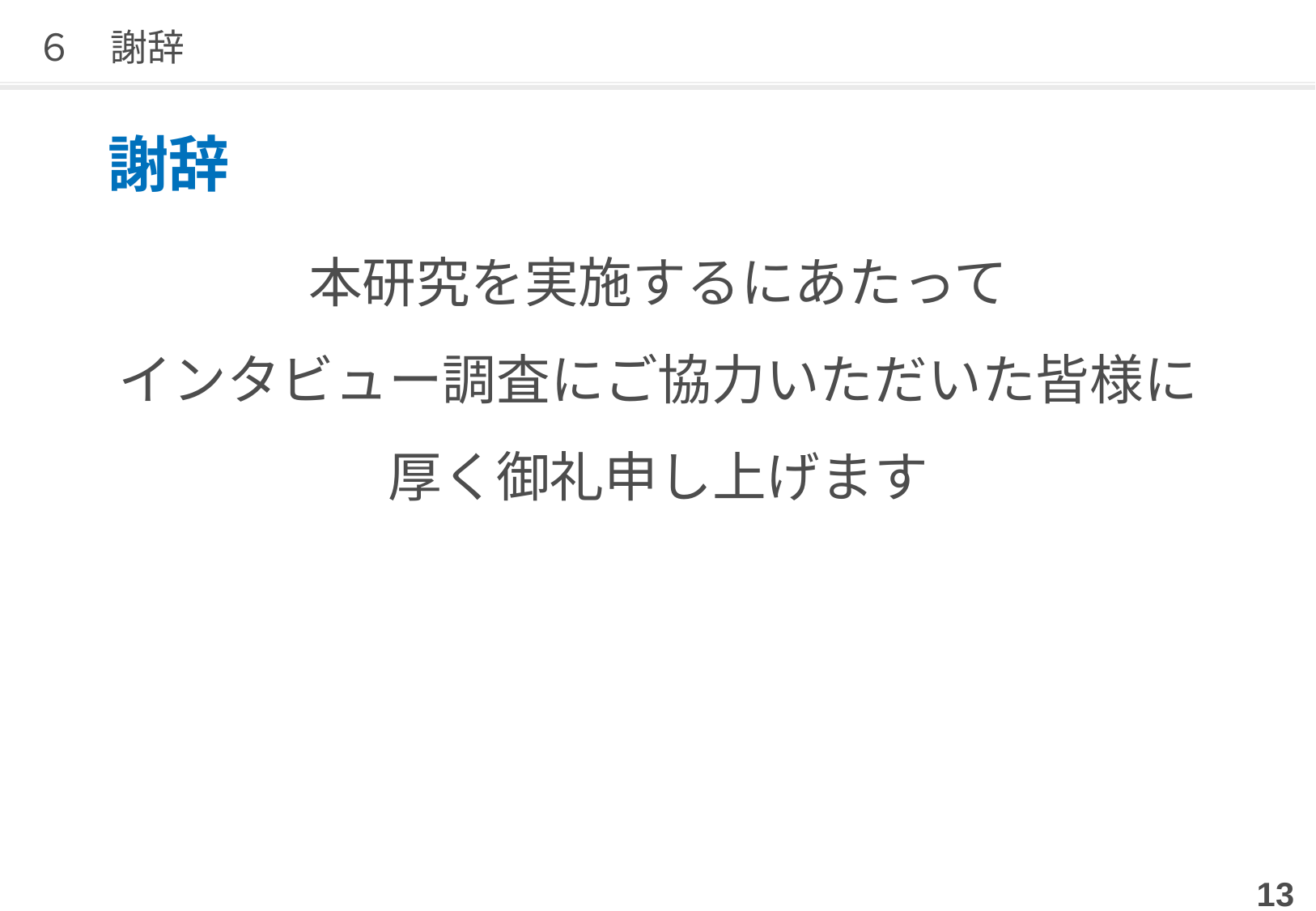

# ６　謝辞
謝辞
本研究を実施するにあたって
インタビュー調査にご協力いただいた皆様に
厚く御礼申し上げます
13